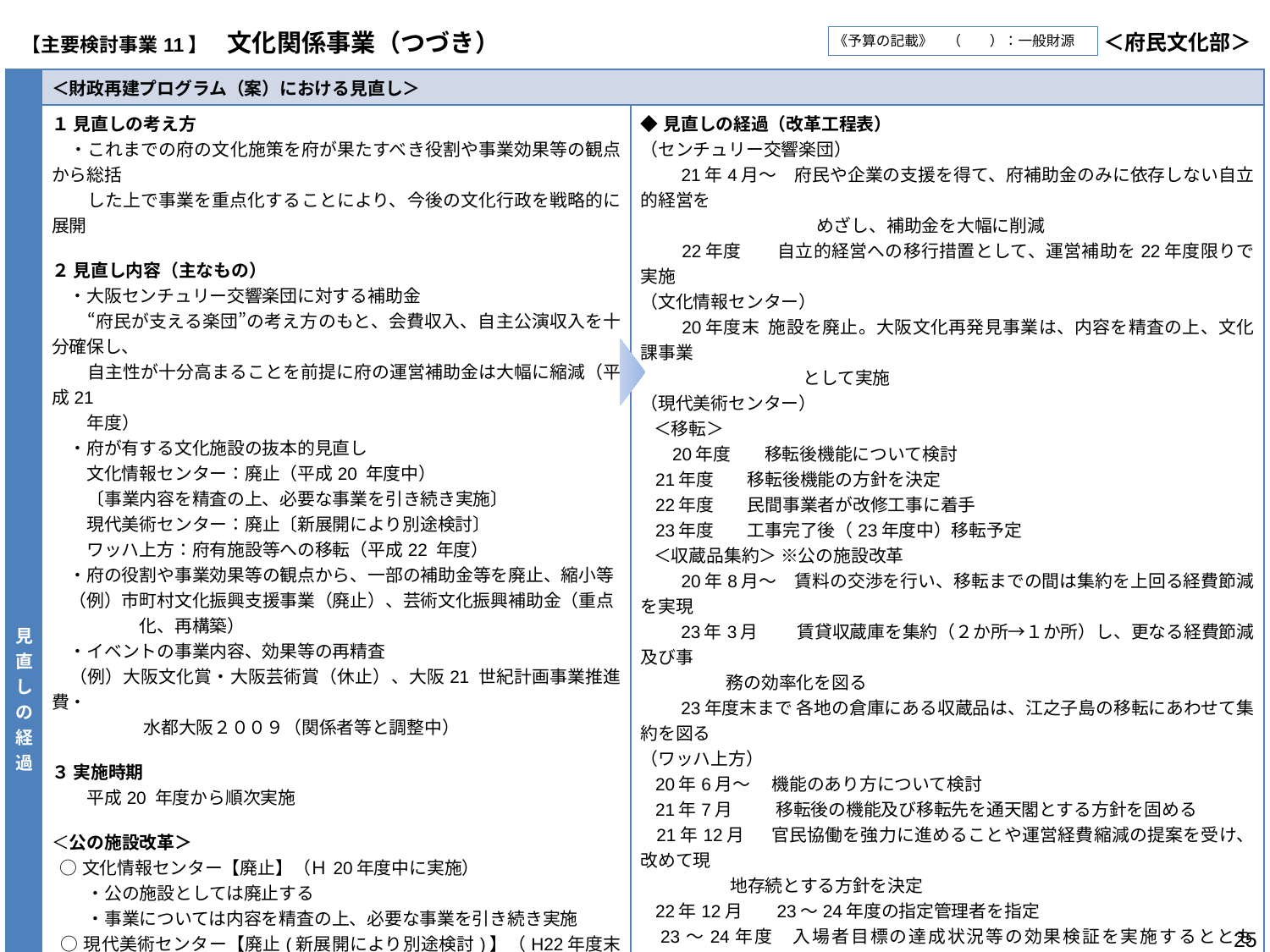

| 【主要検討事業11】　文化関係事業（つづき） | ＜府民文化部＞ |
| --- | --- |
《予算の記載》　（　　）：一般財源
| 見直しの経過 | ＜財政再建プログラム（案）における見直し＞ |  |
| --- | --- | --- |
|  | １ 見直しの考え方 　・これまでの府の文化施策を府が果たすべき役割や事業効果等の観点から総括 　　した上で事業を重点化することにより、今後の文化行政を戦略的に展開 ２ 見直し内容（主なもの） 　・大阪センチュリー交響楽団に対する補助金 　　“府民が支える楽団”の考え方のもと、会費収入、自主公演収入を十分確保し、 　　自主性が十分高まることを前提に府の運営補助金は大幅に縮減（平成21 　　年度） 　・府が有する文化施設の抜本的見直し 　　文化情報センター：廃止（平成20 年度中） 　　〔事業内容を精査の上、必要な事業を引き続き実施〕 　　現代美術センター：廃止〔新展開により別途検討〕 　　ワッハ上方：府有施設等への移転（平成22 年度） 　・府の役割や事業効果等の観点から、一部の補助金等を廃止、縮小等 　（例）市町村文化振興支援事業（廃止）、芸術文化振興補助金（重点 　　　　　化、再構築） 　・イベントの事業内容、効果等の再精査 　（例）大阪文化賞・大阪芸術賞（休止）、大阪21 世紀計画事業推進費・　　 　　　　　 水都大阪２００９（関係者等と調整中） ３ 実施時期 　　平成20 年度から順次実施 ＜公の施設改革＞ ○文化情報センター【廃止】（Ｈ20年度中に実施） 　　・公の施設としては廃止する 　　・事業については内容を精査の上、必要な事業を引き続き実施 ○現代美術センター【廃止(新展開により別途検討)】（H22年度末に実施） 　 　機能を大阪市西区江之子島（旧産業技術総合研究所跡地）に移転する 　 （H23 年度当初予定）とともに、各地の倉庫にある収蔵品を集約化し、経費 　　 を節減 ○上方演芸資料館【他の府有施設等に移転、規模縮小】（H22年度末までに実施） 　 　・展示機能及び演芸ライブラリー機能のみ存続 　　 ・貸主との契約期間であるＨ22年度末までに移転 | ◆見直しの経過（改革工程表） （センチュリー交響楽団） 　　21年4月～　府民や企業の支援を得て、府補助金のみに依存しない自立的経営を 　　　　　　　　　　めざし、補助金を大幅に削減 　　22年度　 自立的経営への移行措置として、運営補助を22年度限りで実施 （文化情報センター） 　　20年度末 施設を廃止。大阪文化再発見事業は、内容を精査の上、文化課事業 　　　　　　　　　 として実施 （現代美術センター） ＜移転＞　 　20年度　 移転後機能について検討 21年度 　 移転後機能の方針を決定 22年度　 民間事業者が改修工事に着手 23年度　 工事完了後（23年度中）移転予定 ＜収蔵品集約＞ ※公の施設改革 　　20年8月～　賃料の交渉を行い、移転までの間は集約を上回る経費節減を実現 　　23年3月　　 賃貸収蔵庫を集約（２か所→１か所）し、更なる経費節減及び事 務の効率化を図る 　　23年度末まで 各地の倉庫にある収蔵品は、江之子島の移転にあわせて集約を図る　 （ワッハ上方） 20年6月～　 機能のあり方について検討 21年7月　　 移転後の機能及び移転先を通天閣とする方針を固める 21年12月　 官民協働を強力に進めることや運営経費縮減の提案を受け、改めて現 地存続とする方針を決定 22年12月　 23～24年度の指定管理者を指定 23～24年度　入場者目標の達成状況等の効果検証を実施するとともに、25年度 以降の官民協力による新たな運営方針を検討 （芸術文化振興補助金） 20年度 文化を通じた次世代育成に特化 （大阪文化賞） 21年4月～ 大阪文化賞・大阪芸術賞、大阪文化特別賞・大阪芸術賞特別賞・大 阪文化発信賞を「大阪文化賞」として再構築 （大阪21世紀計画事業推進費） 20年12月 （財）大阪21世紀協会に改革プロジェクトチームを設置 21年3月　 財団理事会において「民主体による自立化」を承認 21年9月 　指定出資法人の指定解除（大阪21世紀計画事業推進費を廃止） 【効果額（百万円）】⑳230　㉑550　㉒548 |

25